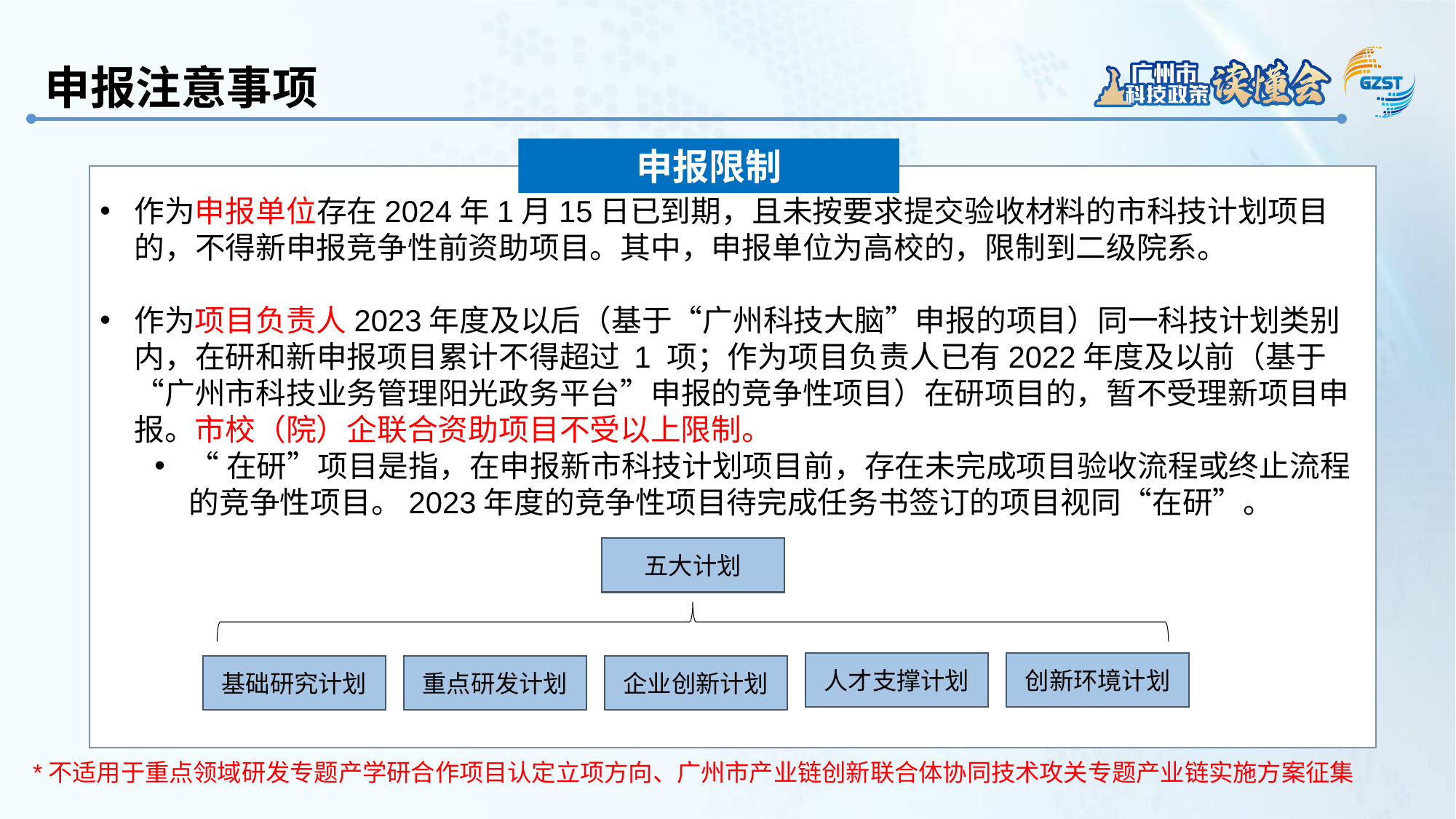

申报注意事项
申报限制

作为申报单位存在2024年1月15日已到期，且未按要求提交验收材料的市科技计划项目的，不得新申报竞争性前资助项目。其中，申报单位为高校的，限制到二级院系。

作为项目负责人2023年度及以后（基于“广州科技大脑”申报的项目）同一科技计划类别内，在研和新申报项目累计不得超过 1 项；作为项目负责人已有2022年度及以前（基于“广州市科技业务管理阳光政务平台”申报的竞争性项目）在研项目的，暂不受理新项目申报。市校（院）企联合资助项目不受以上限制。
“在研”项目是指，在申报新市科技计划项目前，存在未完成项目验收流程或终止流程的竞争性项目。2023年度的竞争性项目待完成任务书签订的项目视同“在研”。

五大计划
人才支撑计划
创新环境计划
重点研发计划
企业创新计划
基础研究计划
*不适用于重点领域研发专题产学研合作项目认定立项方向、广州市产业链创新联合体协同技术攻关专题产业链实施方案征集